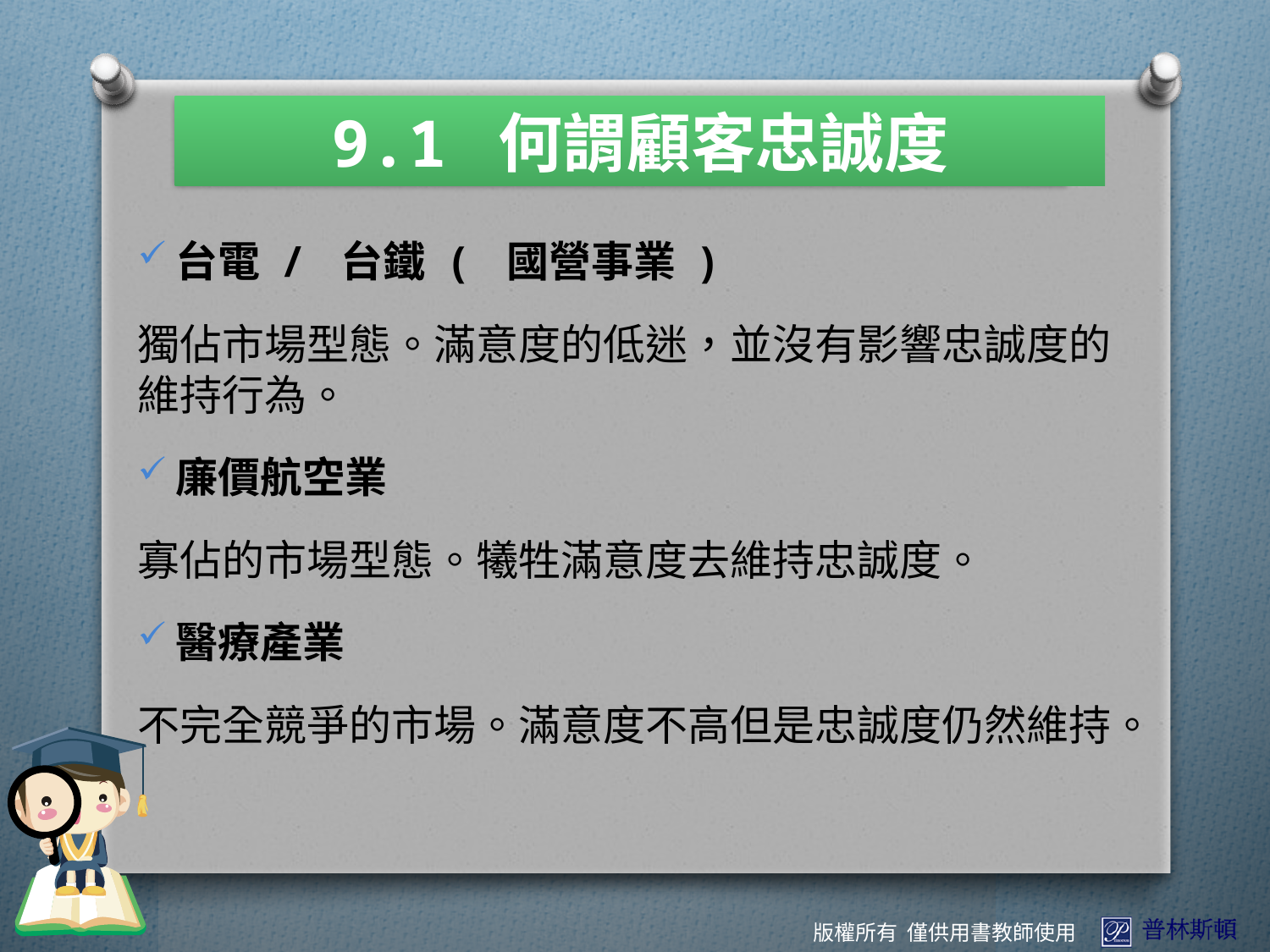

9.1 何謂顧客忠誠度
台電 / 台鐵 ( 國營事業 )
獨佔市場型態。滿意度的低迷，並沒有影響忠誠度的維持行為。
廉價航空業
寡佔的市場型態。犧牲滿意度去維持忠誠度。
醫療產業
不完全競爭的市場。滿意度不高但是忠誠度仍然維持。